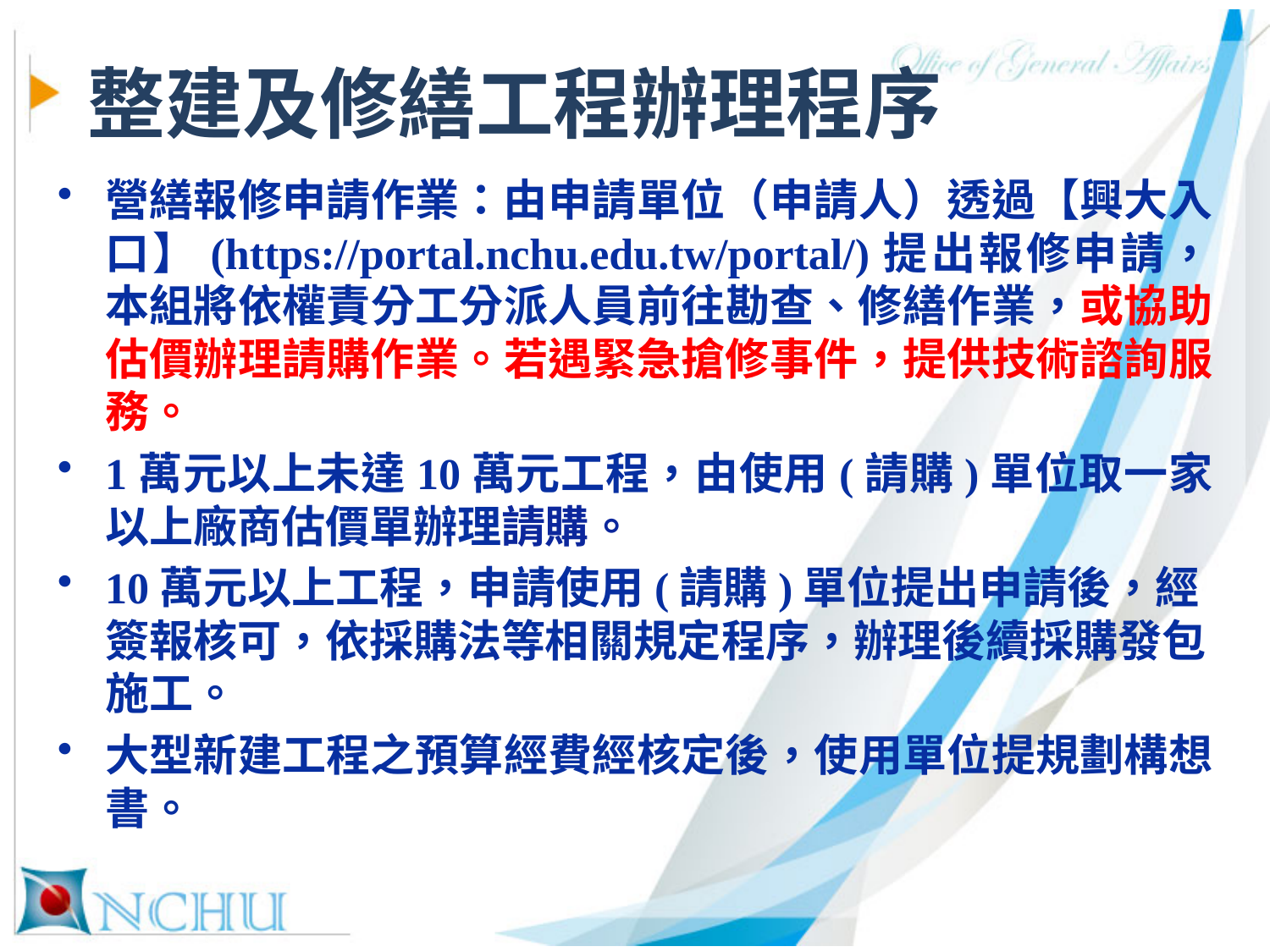

# 整建及修繕工程辦理程序
營繕報修申請作業：由申請單位（申請人）透過【興大入口】(https://portal.nchu.edu.tw/portal/)提出報修申請，本組將依權責分工分派人員前往勘查、修繕作業，或協助估價辦理請購作業。若遇緊急搶修事件，提供技術諮詢服務。
1萬元以上未達10萬元工程，由使用(請購)單位取一家以上廠商估價單辦理請購。
10萬元以上工程，申請使用(請購)單位提出申請後，經簽報核可，依採購法等相關規定程序，辦理後續採購發包施工。
大型新建工程之預算經費經核定後，使用單位提規劃構想書。